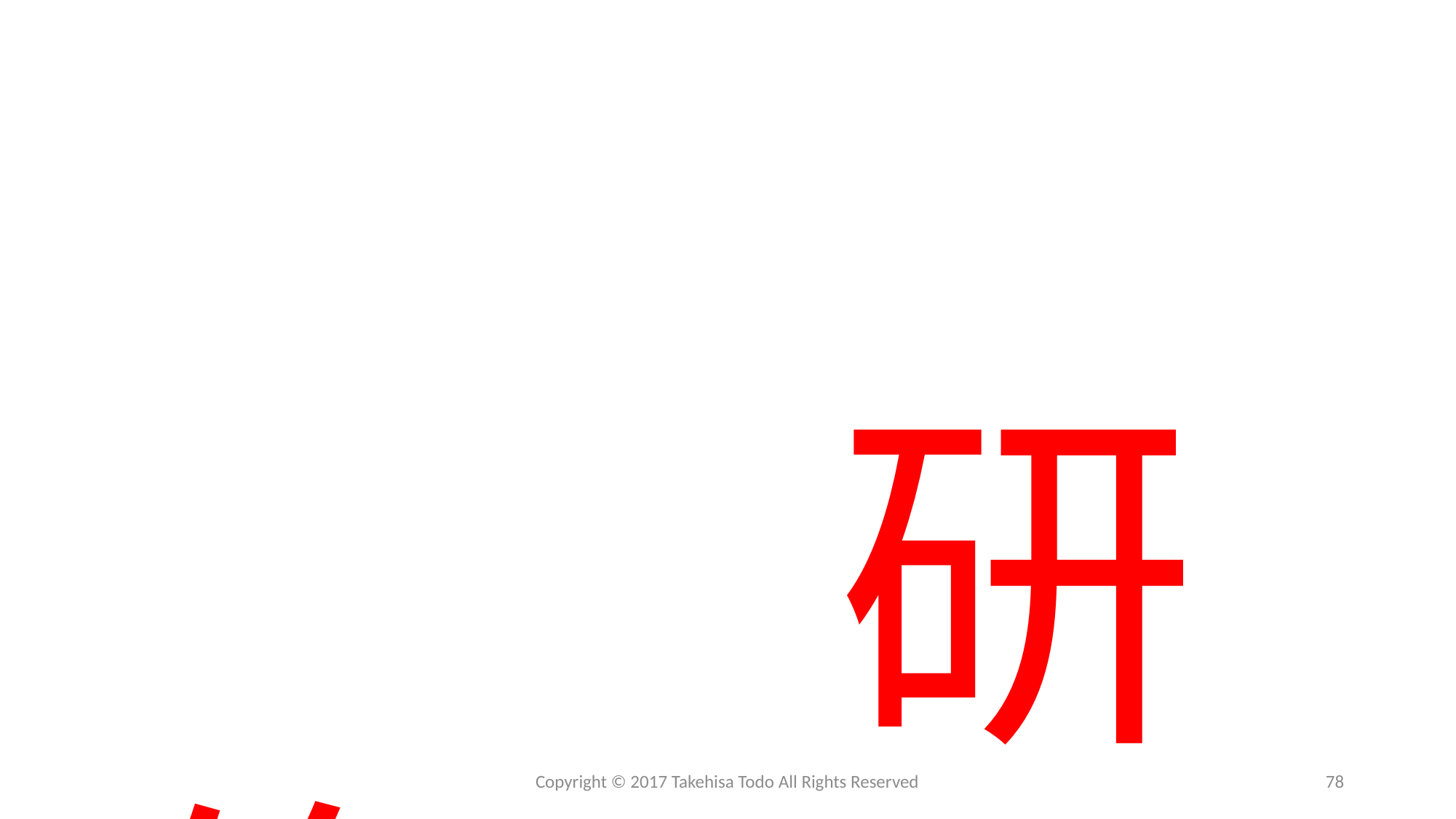

# 予防・　　 　　研修
Copyright © 2017 Takehisa Todo All Rights Reserved
78